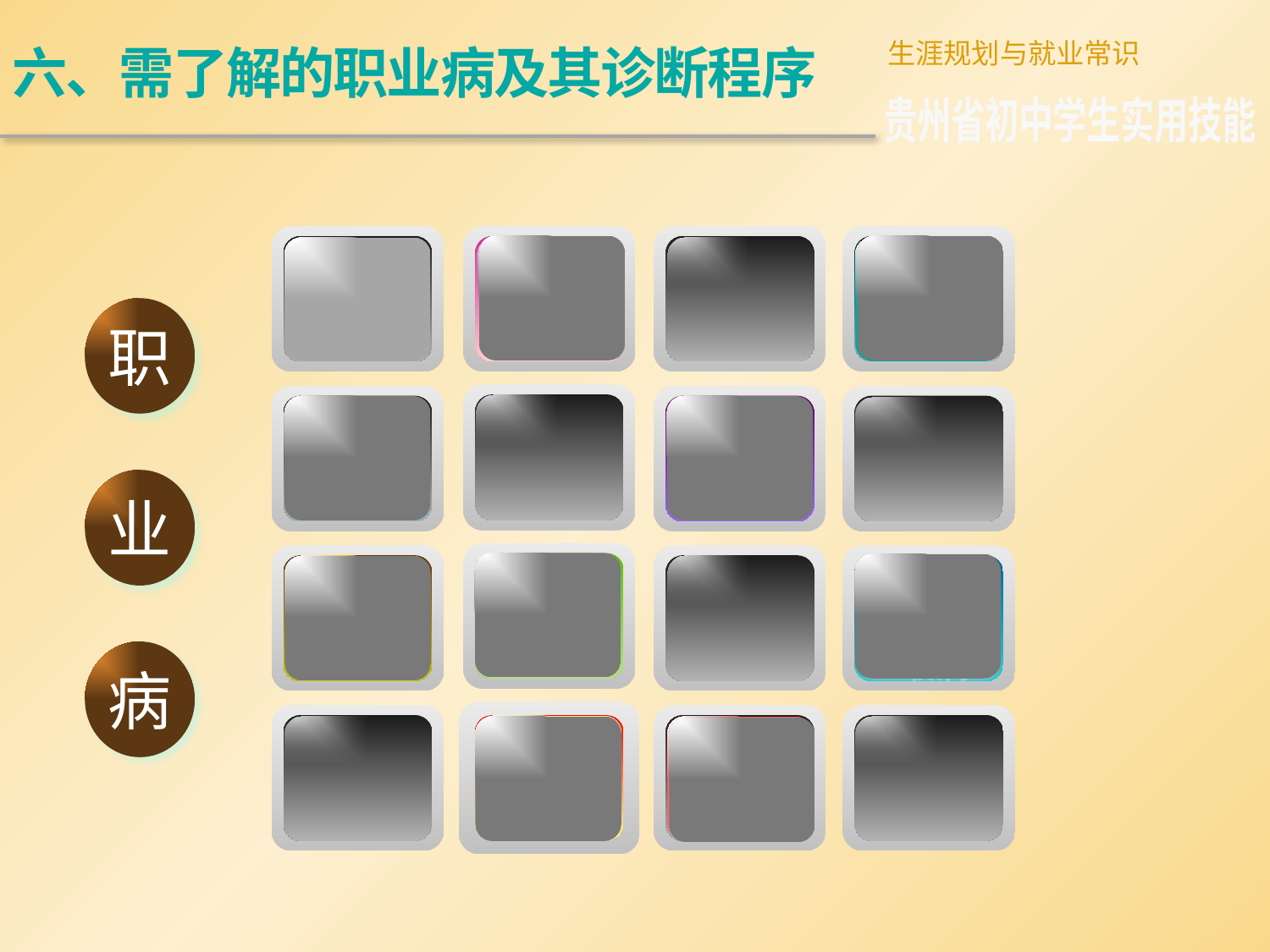

六、需了解的职业病及其诊断程序
生涯规划与就业常识
贵州省初中学生实用技能

中毒
尘肺
职

物理因素职业病
职业性
传染病
业

职业性
耳、鼻、喉病
职业性
皮肤病
职业性
眼病
病

职业性
肿瘤
其他
职业病